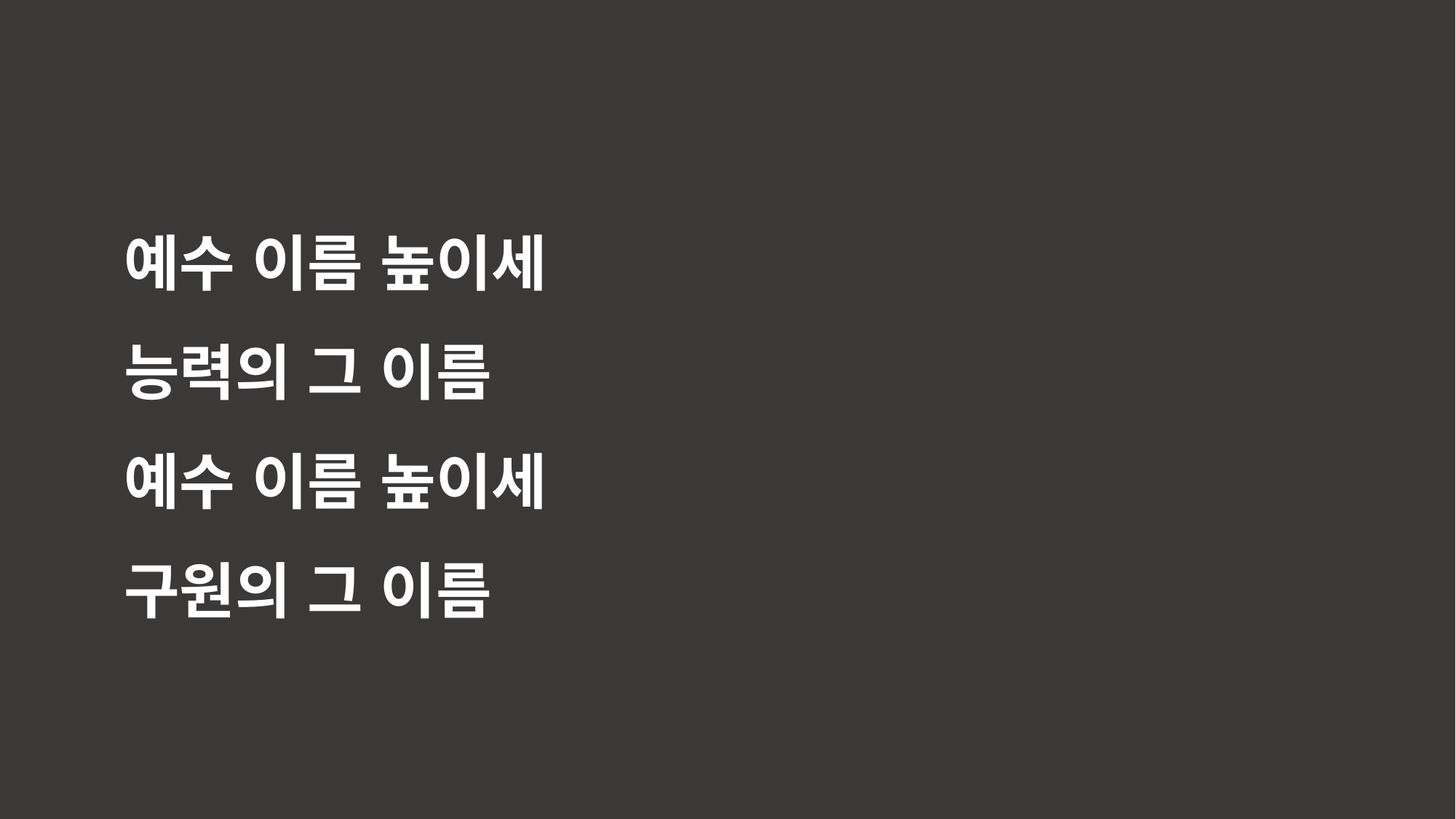

예수 이름 높이세
능력의 그 이름
예수 이름 높이세
구원의 그 이름